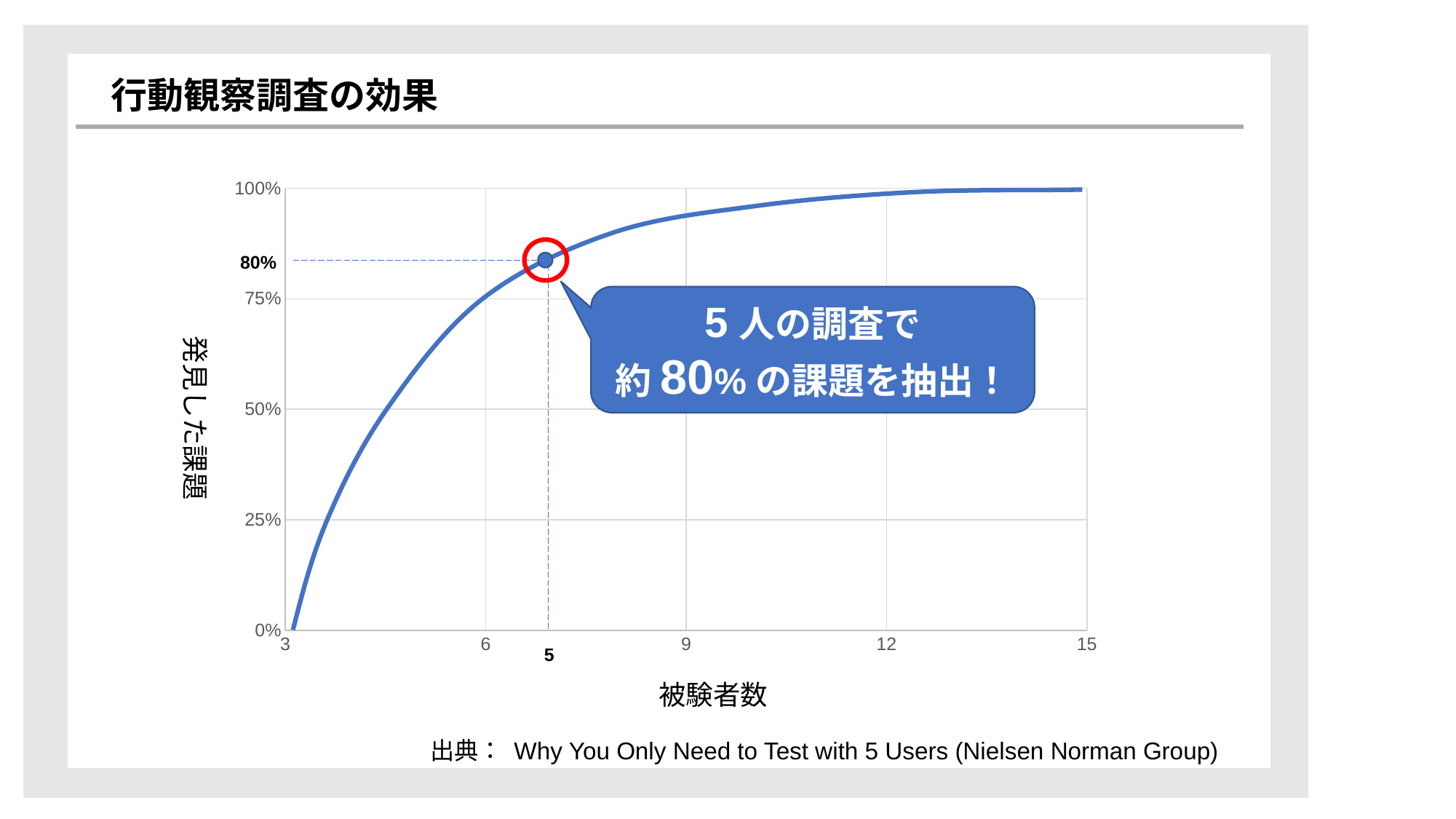

行動観察調査の効果

### Chart

| Category | 発見した課題 |
|---|---|
発見した課題
被験者数

80%

5人の調査で
約80%の課題を抽出！
5
出典： Why You Only Need to Test with 5 Users (Nielsen Norman Group)